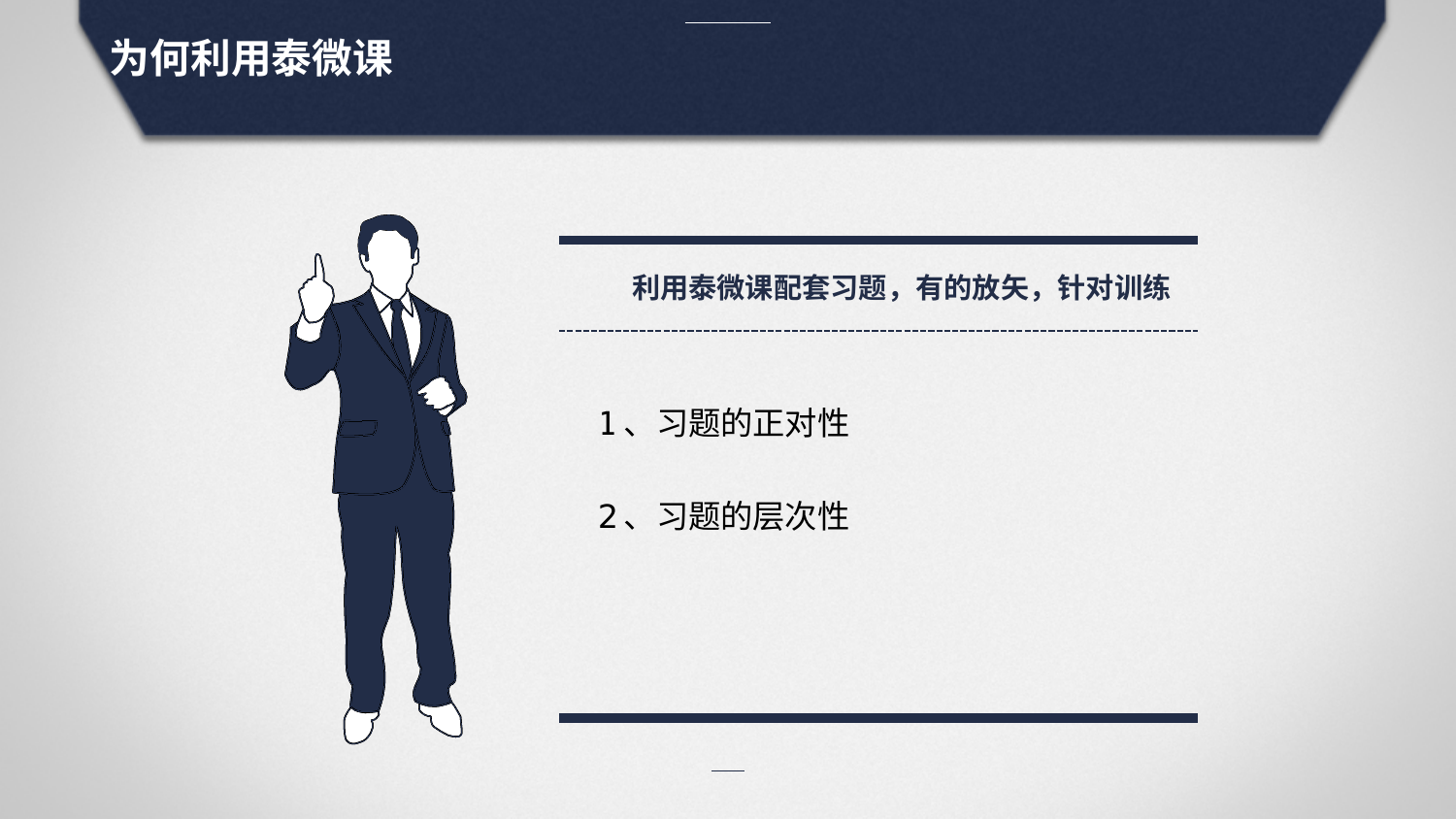

为何利用泰微课

        利用泰微课配套习题，有的放矢，针对训练
1、习题的正对性
2、习题的层次性
5